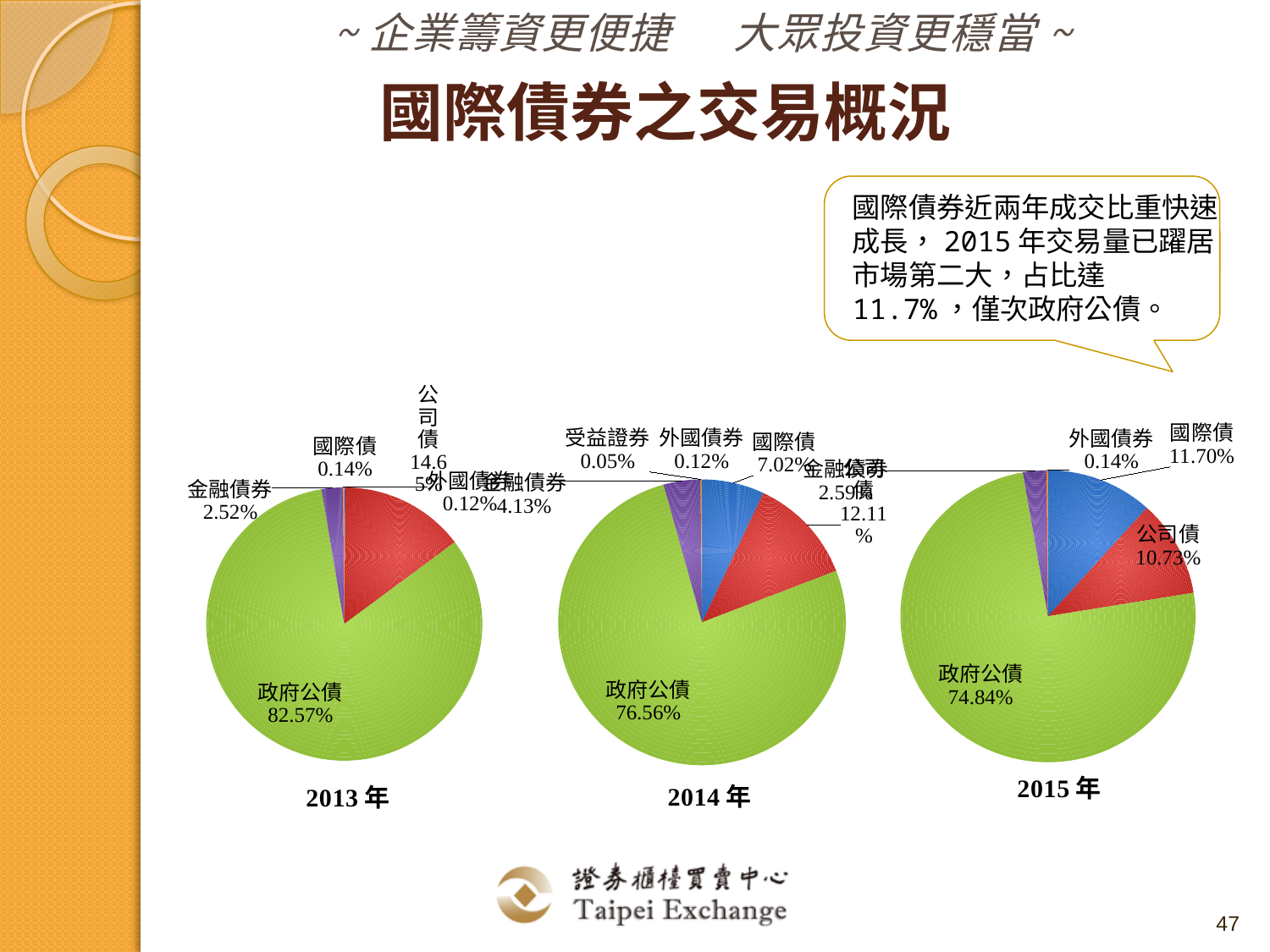

國際債券之交易概況

### Chart: 2015年

| Category |  |
|---|---|
| 國際債 | 0.11697774395535443 |
| 公司債 | 0.1073060884812397 |
| 政府公債 | 0.7484156864839364 |
| 金融債券 | 0.025923107390644545 |
| 受益證券 | 0.0 |
| 外國債券 | 0.0013773736888248048 |

### Chart: 2014年

| Category |  |
|---|---|
| 國際債 | 0.07023916252263304 |
| 公司債 | 0.12111130555004376 |
| 政府公債 | 0.7655843799258946 |
| 金融債券 | 0.04131252303227097 |
| 受益證券 | 0.0005141389108039559 |
| 外國債券 | 0.001238490058354013 |

### Chart: 2013年

| Category |  |
|---|---|
| 國際債 | 0.0014201403260000723 |
| 公司債 | 0.1464612919394821 |
| 政府公債 | 0.8256719776167785 |
| 金融債券 | 0.025229340952499846 |
| 受益證券 | 0.0 |
| 外國債券 | 0.0012172491652395964 |
國際債券近兩年成交比重快速成長，2015年交易量已躍居市場第二大，占比達11.7%，僅次政府公債。
47